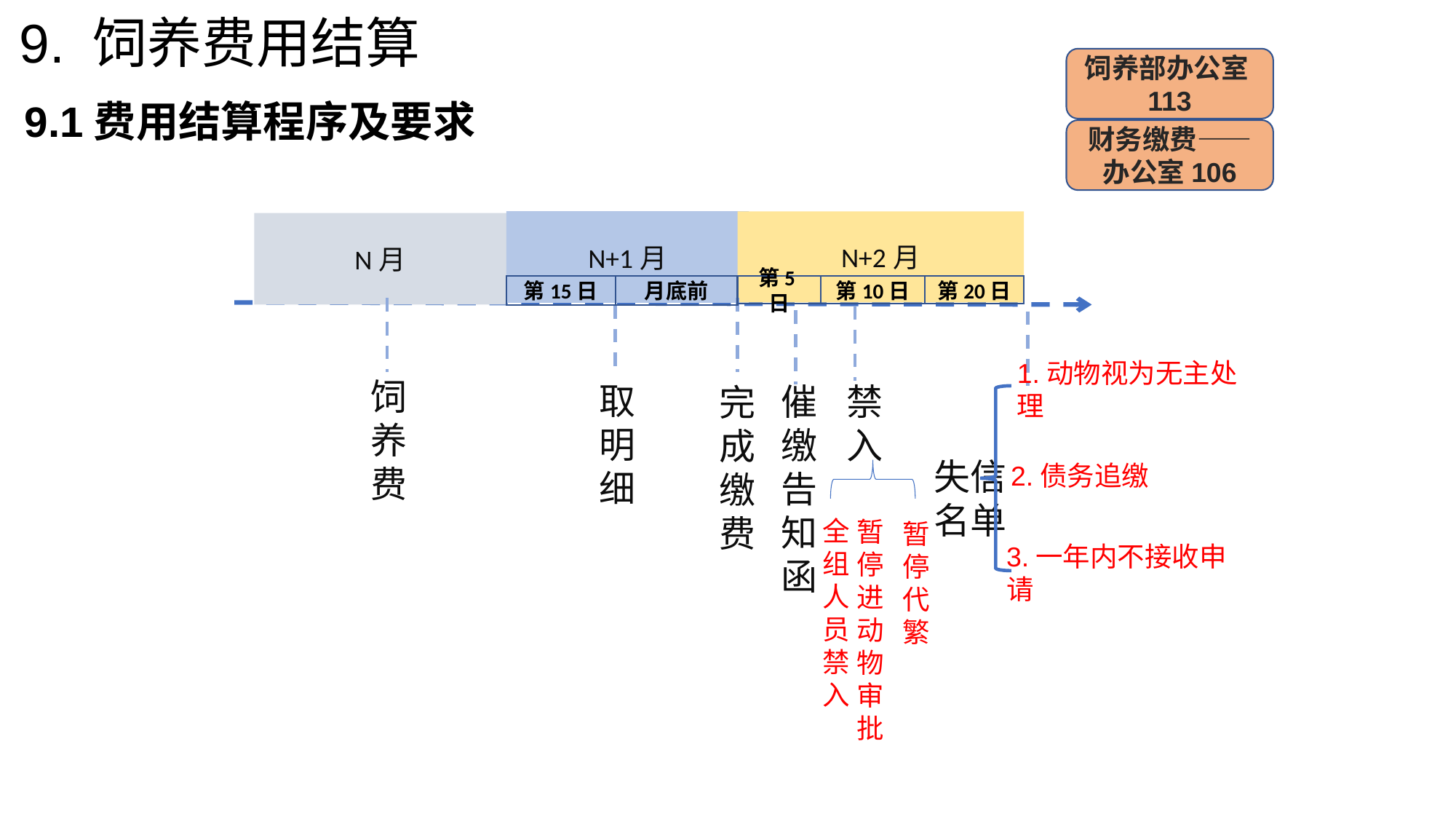

9. 饲养费用结算
饲养部办公室113
9.1费用结算程序及要求
财务缴费——办公室106
N+1月
N+2月
N月

第15日
月底前
第5日
第10日
第20日
饲养费
催缴告知函
禁入
1.动物视为无主处理
取明细
失信名单
完成缴费

2.债务追缴
暂停代繁
全组人员禁入
暂停进动物审批
3.一年内不接收申请
39